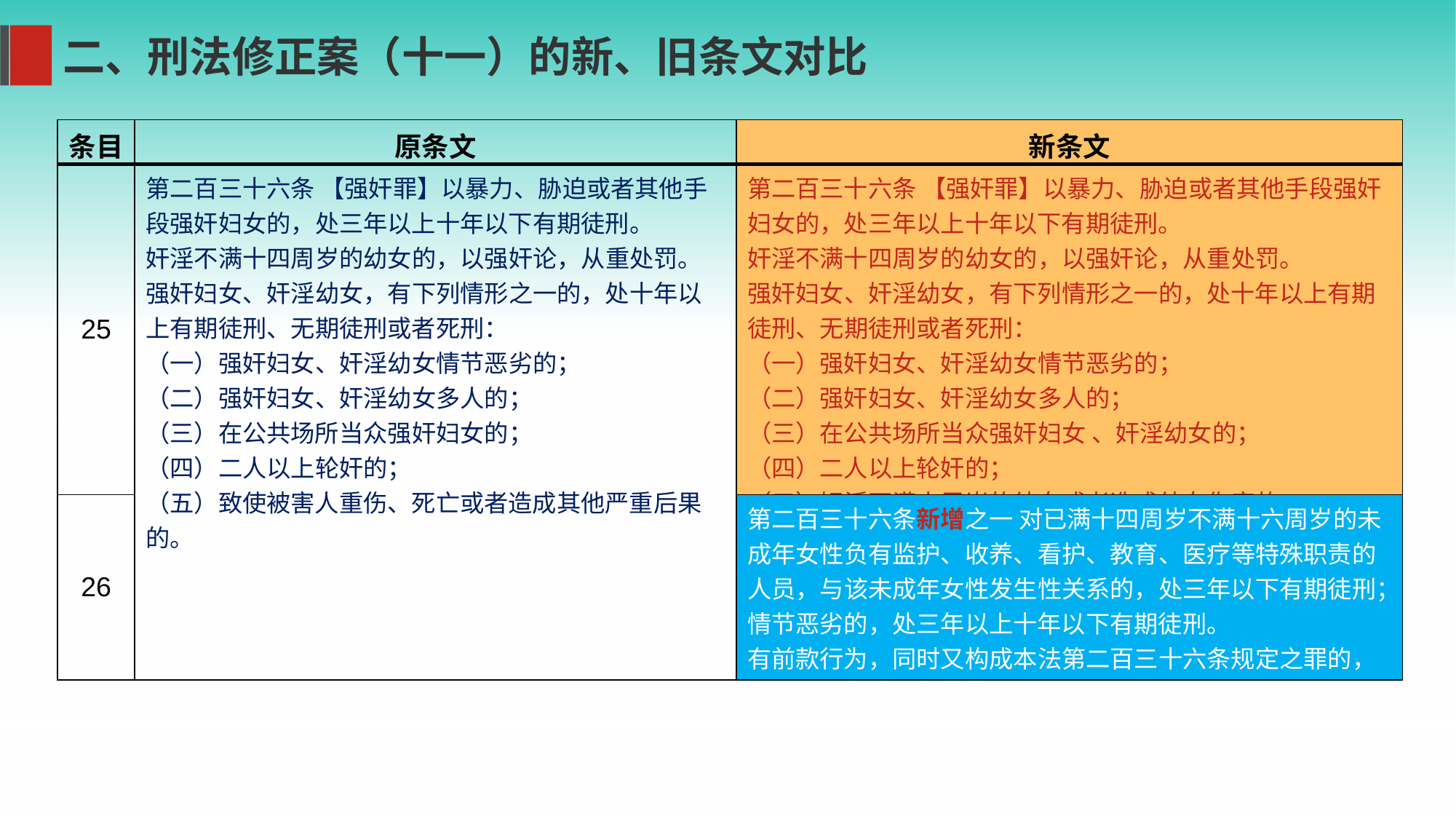

二、刑法修正案（十一）的新、旧条文对比

| 条目 | 原条文 | 新条文 |
| --- | --- | --- |
| 25 | 第二百三十六条 【强奸罪】以暴力、胁迫或者其他手段强奸妇女的，处三年以上十年以下有期徒刑。 奸淫不满十四周岁的幼女的，以强奸论，从重处罚。 强奸妇女、奸淫幼女，有下列情形之一的，处十年以上有期徒刑、无期徒刑或者死刑： （一）强奸妇女、奸淫幼女情节恶劣的； （二）强奸妇女、奸淫幼女多人的； （三）在公共场所当众强奸妇女的； （四）二人以上轮奸的； （五）致使被害人重伤、死亡或者造成其他严重后果的。 | 第二百三十六条 【强奸罪】以暴力、胁迫或者其他手段强奸妇女的，处三年以上十年以下有期徒刑。 奸淫不满十四周岁的幼女的，以强奸论，从重处罚。 强奸妇女、奸淫幼女，有下列情形之一的，处十年以上有期徒刑、无期徒刑或者死刑： （一）强奸妇女、奸淫幼女情节恶劣的； （二）强奸妇女、奸淫幼女多人的； （三）在公共场所当众强奸妇女 、奸淫幼女的； （四）二人以上轮奸的； （五）奸淫不满十周岁的幼女或者造成幼女伤害的； （六）致使被害人重伤、死亡或者造成其他严重后果的。 |
| 26 |  | 第二百三十六条新增之一 对已满十四周岁不满十六周岁的未成年女性负有监护、收养、看护、教育、医疗等特殊职责的人员，与该未成年女性发生性关系的，处三年以下有期徒刑；情节恶劣的，处三年以上十年以下有期徒刑。 有前款行为，同时又构成本法第二百三十六条规定之罪的，依照处罚较重的规定定罪处罚。 |